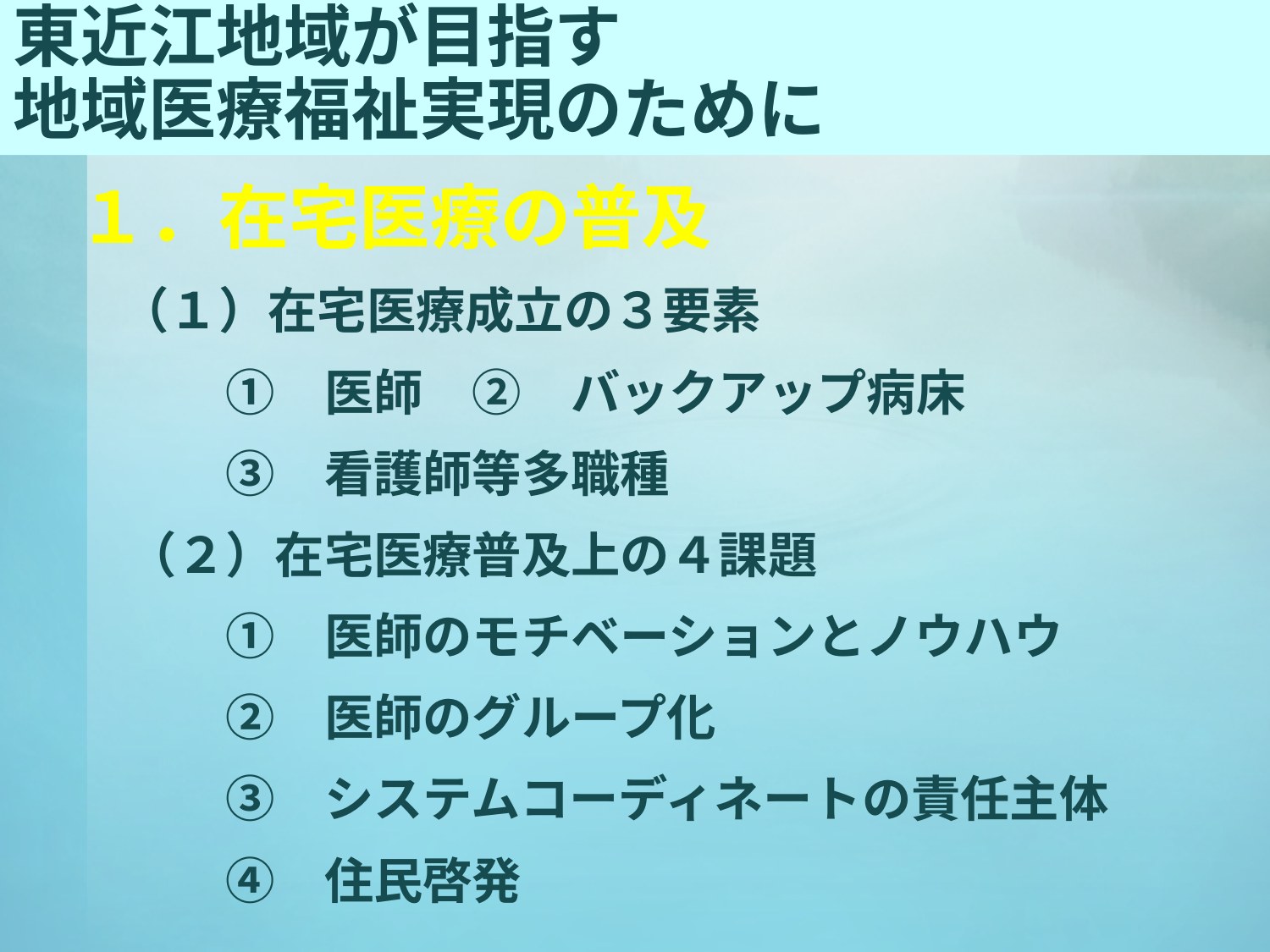

# 東近江地域が目指す 地域医療福祉実現のために
１．在宅医療の普及
　（１）在宅医療成立の３要素
　　　①　医師　②　バックアップ病床
　　　③　看護師等多職種
　（２）在宅医療普及上の４課題
　　　①　医師のモチベーションとノウハウ
　　　②　医師のグループ化
　　　③　システムコーディネートの責任主体
　　　④　住民啓発